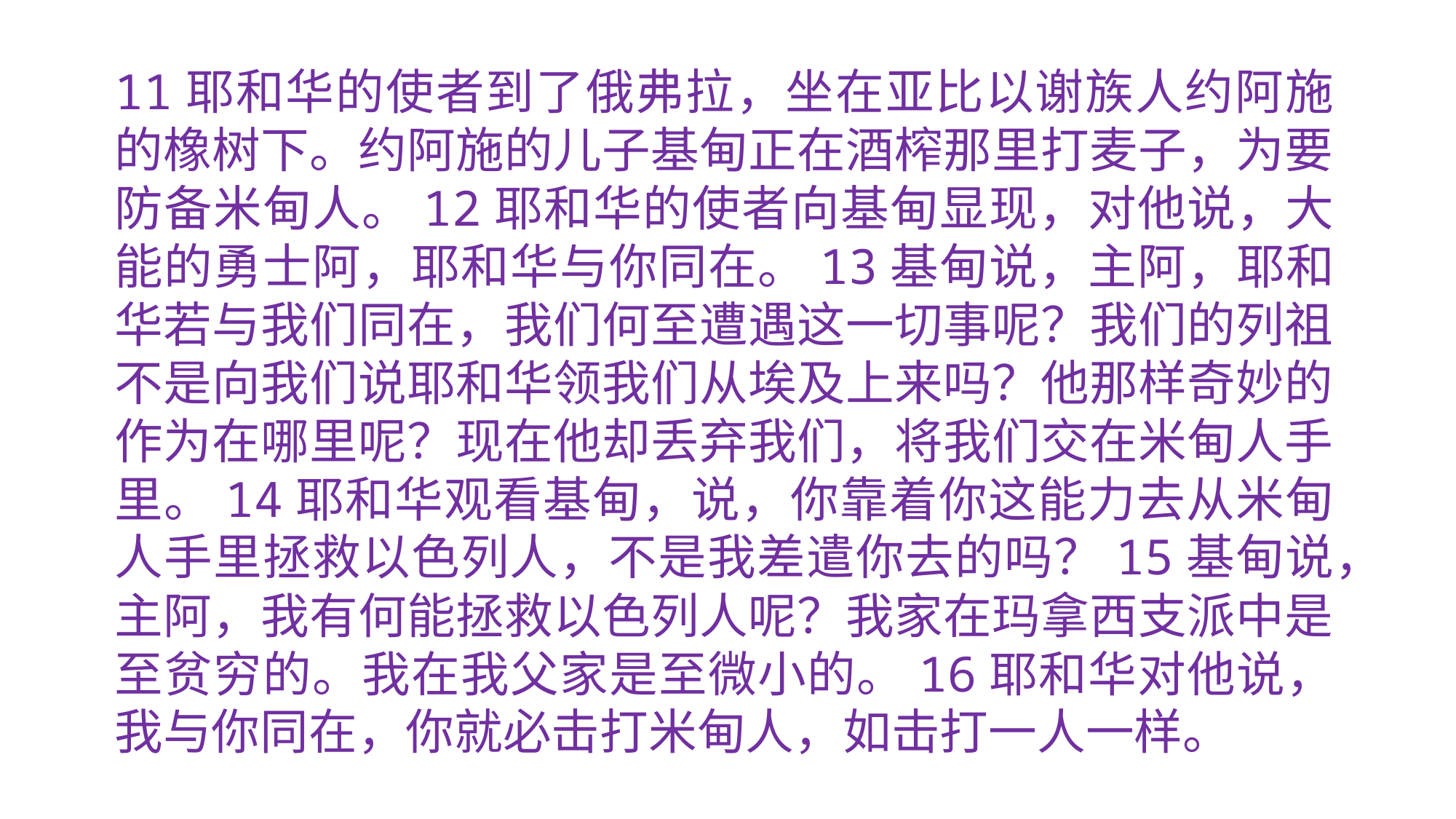

11耶和华的使者到了俄弗拉，坐在亚比以谢族人约阿施的橡树下。约阿施的儿子基甸正在酒榨那里打麦子，为要防备米甸人。12耶和华的使者向基甸显现，对他说，大能的勇士阿，耶和华与你同在。13基甸说，主阿，耶和华若与我们同在，我们何至遭遇这一切事呢？我们的列祖不是向我们说耶和华领我们从埃及上来吗？他那样奇妙的作为在哪里呢？现在他却丢弃我们，将我们交在米甸人手里。14耶和华观看基甸，说，你靠着你这能力去从米甸人手里拯救以色列人，不是我差遣你去的吗？15基甸说，主阿，我有何能拯救以色列人呢？我家在玛拿西支派中是至贫穷的。我在我父家是至微小的。16耶和华对他说，我与你同在，你就必击打米甸人，如击打一人一样。